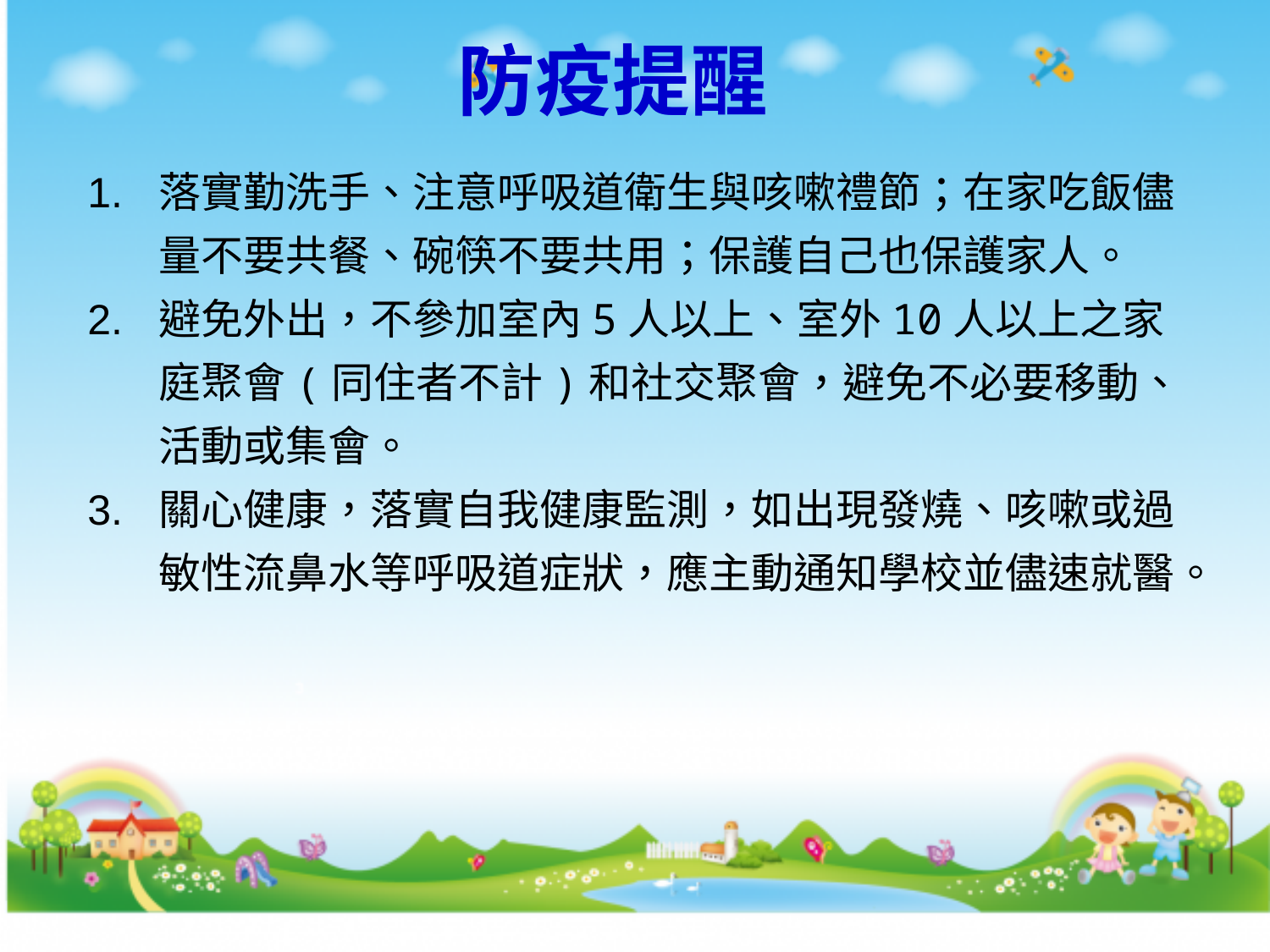

防疫提醒
落實勤洗手、注意呼吸道衛生與咳嗽禮節；在家吃飯儘量不要共餐、碗筷不要共用；保護自己也保護家人。
避免外出，不參加室內5人以上、室外10人以上之家庭聚會(同住者不計)和社交聚會，避免不必要移動、活動或集會。
關心健康，落實自我健康監測，如出現發燒、咳嗽或過敏性流鼻水等呼吸道症狀，應主動通知學校並儘速就醫。